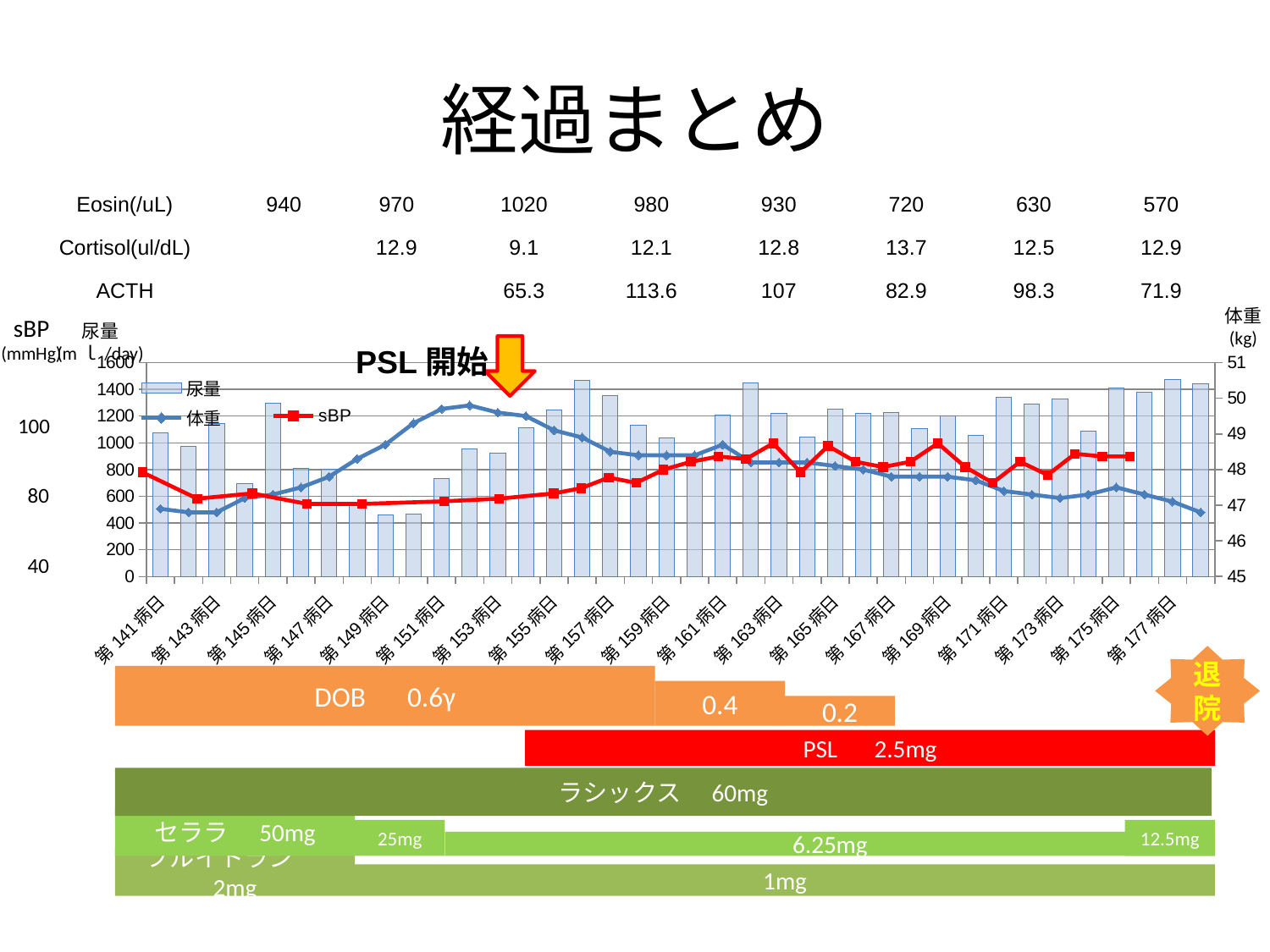

# 経過まとめ
| Eosin(/uL) | 940 | 970 | 1020 | 980 | 930 | 720 | 630 | 570 |
| --- | --- | --- | --- | --- | --- | --- | --- | --- |
| Cortisol(ul/dL) |  | 12.9 | 9.1 | 12.1 | 12.8 | 13.7 | 12.5 | 12.9 |
| ACTH |  |  | 65.3 | 113.6 | 107 | 82.9 | 98.3 | 71.9 |
体重
(kg)
sBP
(mmHg)
尿量
(mｌ/day)
PSL開始

### Chart

| Category | 尿量 | 体重 |
|---|---|---|
| 第141病日 | 1076.0 | 46.9 |
| 第142病日 | 974.0 | 46.8 |
| 第143病日 | 1145.0 | 46.8 |
| 第144病日 | 697.0 | 47.2 |
| 第145病日 | 1294.0 | 47.3 |
| 第146病日 | 809.0 | 47.5 |
| 第147病日 | 804.0 | 47.8 |
| 第148病日 | 531.0 | 48.3 |
| 第149病日 | 463.0 | 48.7 |
| 第150病日 | 464.0 | 49.3 |
| 第151病日 | 733.0 | 49.7 |
| 第152病日 | 956.0 | 49.8 |
| 第153病日 | 920.0 | 49.6 |
| 第154病日 | 1115.0 | 49.5 |
| 第155病日 | 1246.0 | 49.1 |
| 第156病日 | 1467.0 | 48.9 |
| 第157病日 | 1354.0 | 48.5 |
| 第158病日 | 1129.0 | 48.4 |
| 第159病日 | 1039.0 | 48.4 |
| 第160病日 | 916.0 | 48.4 |
| 第161病日 | 1206.0 | 48.7 |
| 第162病日 | 1446.0 | 48.2 |
| 第163病日 | 1218.0 | 48.2 |
| 第164病日 | 1045.0 | 48.2 |
| 第165病日 | 1255.0 | 48.1 |
| 第166病日 | 1218.0 | 48.0 |
| 第167病日 | 1227.0 | 47.8 |
| 第168病日 | 1105.0 | 47.8 |
| 第169病日 | 1198.0 | 47.8 |
| 第170病日 | 1056.0 | 47.7 |
| 第171病日 | 1343.0 | 47.4 |
| 第172病日 | 1290.0 | 47.3 |
| 第173病日 | 1326.0 | 47.2 |
| 第174病日 | 1086.0 | 47.3 |
| 第175病日 | 1410.0 | 47.5 |
| 第176病日 | 1377.0 | 47.3 |
| 第177病日 | 1476.0 | 47.1 |
| 第178病日 | 1441.0 | 46.8 |

### Chart

| Category | sBP |
|---|---|
| 第141病日 | 86.0 |
| 第142病日 | None |
| 第143病日 | 76.0 |
| 第144病日 | None |
| 第145病日 | 78.0 |
| 第146病日 | None |
| 第147病日 | 74.0 |
| 第148病日 | None |
| 第149病日 | 74.0 |
| 第150病日 | None |
| 第151病日 | None |
| 第152病日 | 75.0 |
| 第153病日 | None |
| 第154病日 | 76.0 |
| 第155病日 | None |
| 第156病日 | 78.0 |
| 第157病日 | 80.0 |
| 第158病日 | 84.0 |
| 第159病日 | 82.0 |
| 第160病日 | 87.0 |
| 第161病日 | 90.0 |
| 第162病日 | 92.0 |
| 第163病日 | 91.0 |
| 第164病日 | 97.0 |
| 第165病日 | 86.0 |
| 第166病日 | 96.0 |
| 第167病日 | 90.0 |
| 第168病日 | 88.0 |
| 第169病日 | 90.0 |
| 第170病日 | 97.0 |
| 第171病日 | 88.0 |
| 第172病日 | 82.0 |
| 第173病日 | 90.0 |
| 第174病日 | 85.0 |
| 第175病日 | 93.0 |
| 第176病日 | 92.0 |
| 第177病日 | 92.0 |
| 第178病日 | None |
100
80
40
退院
DOB　0.6γ
0.4
0.2
PSL　2.5mg
ラシックス　60mg
セララ　50mg
25mg
12.5mg
6.25mg
フルイトラン　2mg
1mg